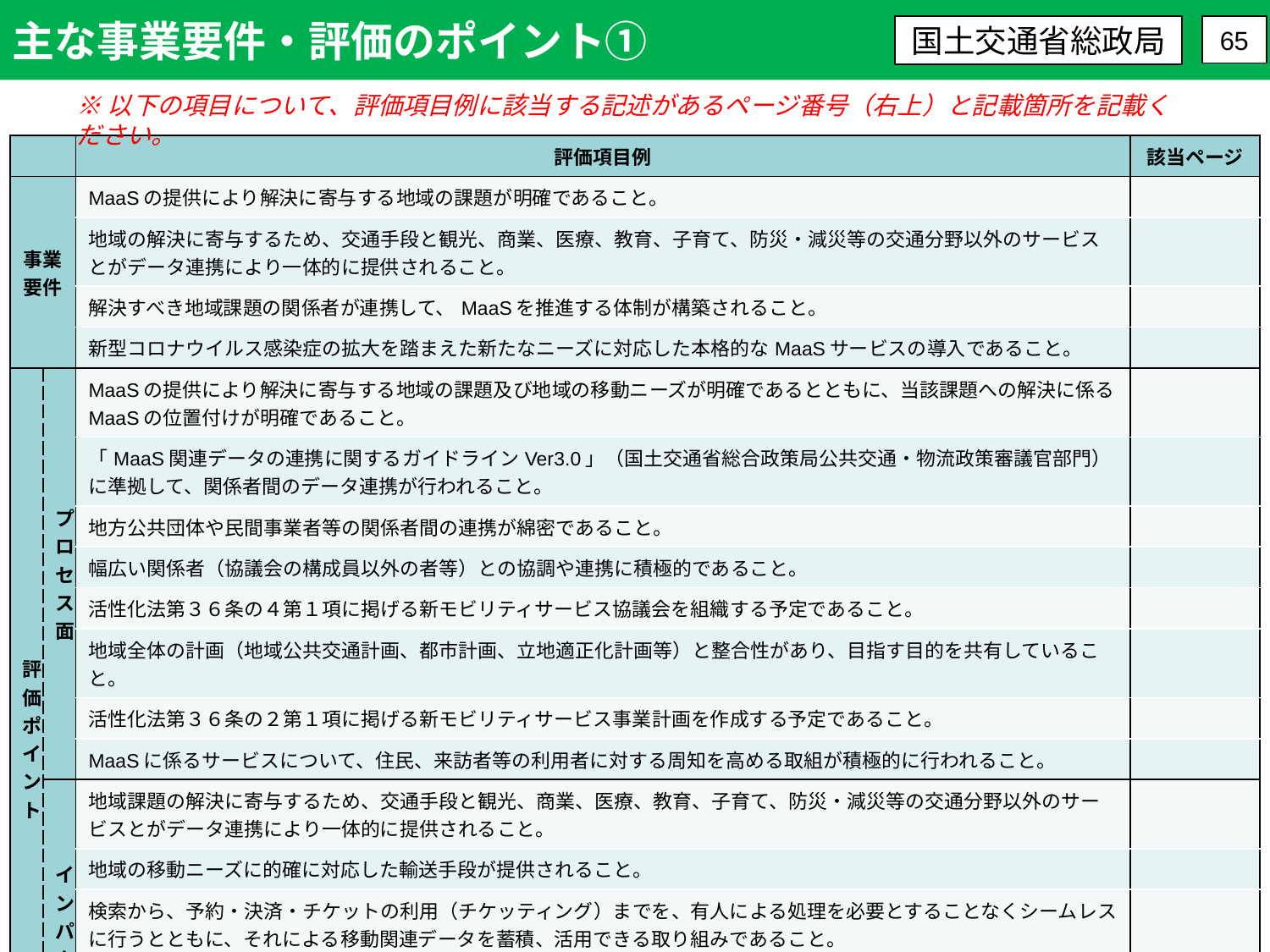

主な事業要件・評価のポイント①
国土交通省総政局
65
※以下の項目について、評価項目例に該当する記述があるページ番号（右上）と記載箇所を記載ください。
|  |  | 評価項目例 | 該当ページ |
| --- | --- | --- | --- |
| 事業要件 |  | MaaSの提供により解決に寄与する地域の課題が明確であること。 |  |
|  |  | 地域の解決に寄与するため、交通手段と観光、商業、医療、教育、子育て、防災・減災等の交通分野以外のサービスとがデータ連携により一体的に提供されること。 |  |
|  |  | 解決すべき地域課題の関係者が連携して、MaaSを推進する体制が構築されること。 |  |
|  |  | 新型コロナウイルス感染症の拡大を踏まえた新たなニーズに対応した本格的なMaaSサービスの導入であること。 |  |
| 評価ポイント | プロセス面 | MaaSの提供により解決に寄与する地域の課題及び地域の移動ニーズが明確であるとともに、当該課題への解決に係るMaaSの位置付けが明確であること。 |  |
|  |  | 「MaaS関連データの連携に関するガイドラインVer3.0」（国土交通省総合政策局公共交通・物流政策審議官部門）に準拠して、関係者間のデータ連携が行われること。 |  |
|  |  | 地方公共団体や民間事業者等の関係者間の連携が綿密であること。 |  |
|  |  | 幅広い関係者（協議会の構成員以外の者等）との協調や連携に積極的であること。 |  |
|  |  | 活性化法第３６条の４第１項に掲げる新モビリティサービス協議会を組織する予定であること。 |  |
|  |  | 地域全体の計画（地域公共交通計画、都市計画、立地適正化計画等）と整合性があり、目指す目的を共有していること。 |  |
|  |  | 活性化法第３６条の２第１項に掲げる新モビリティサービス事業計画を作成する予定であること。 |  |
|  |  | MaaSに係るサービスについて、住民、来訪者等の利用者に対する周知を高める取組が積極的に行われること。 |  |
|  | インパクト面 | 地域課題の解決に寄与するため、交通手段と観光、商業、医療、教育、子育て、防災・減災等の交通分野以外のサービスとがデータ連携により一体的に提供されること。 |  |
|  |  | 地域の移動ニーズに的確に対応した輸送手段が提供されること。 |  |
|  |  | 検索から、予約・決済・チケットの利用（チケッティング）までを、有人による処理を必要とすることなくシームレスに行うとともに、それによる移動関連データを蓄積、活用できる取り組みであること。 |  |
|  |  | サービスが広範囲に導入され、社会的な影響が大きいこと。 |  |
|  |  | サービスの利用状況や満足度、地域住民や来訪者の行動変容をはじめ、効果検証のための項目が適切かつ明確であること。 |  |
|  |  | 効果検証のための項目について、繰り返し測定が行われる等、MaaSの提供による効果検証が的確に行われること。 |  |